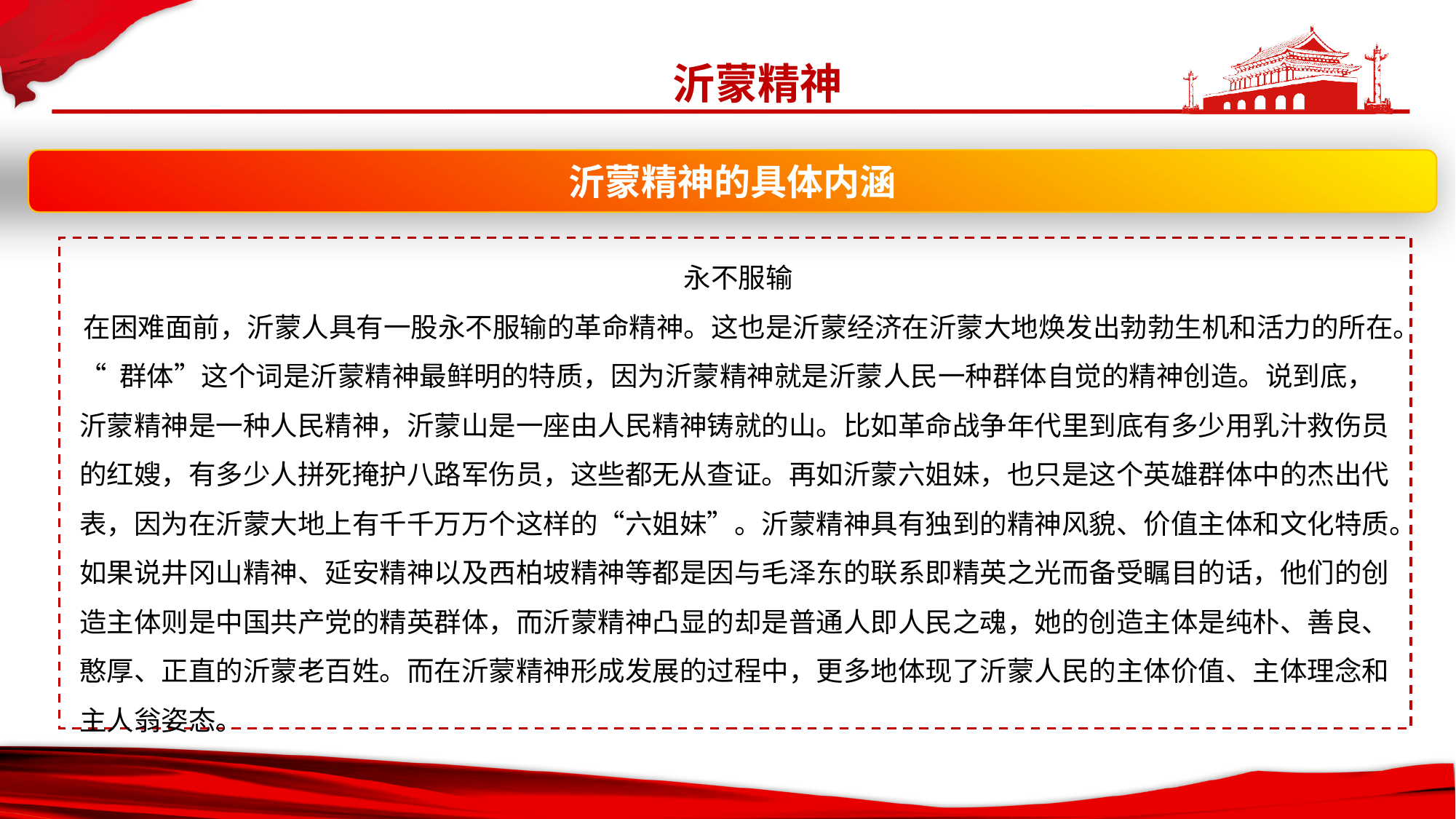

沂蒙精神
沂蒙精神的具体内涵

永不服输
在困难面前，沂蒙人具有一股永不服输的革命精神。这也是沂蒙经济在沂蒙大地焕发出勃勃生机和活力的所在。
“ 群体”这个词是沂蒙精神最鲜明的特质，因为沂蒙精神就是沂蒙人民一种群体自觉的精神创造。说到底，沂蒙精神是一种人民精神，沂蒙山是一座由人民精神铸就的山。比如革命战争年代里到底有多少用乳汁救伤员的红嫂，有多少人拼死掩护八路军伤员，这些都无从查证。再如沂蒙六姐妹，也只是这个英雄群体中的杰出代表，因为在沂蒙大地上有千千万万个这样的“六姐妹”。沂蒙精神具有独到的精神风貌、价值主体和文化特质。如果说井冈山精神、延安精神以及西柏坡精神等都是因与毛泽东的联系即精英之光而备受瞩目的话，他们的创造主体则是中国共产党的精英群体，而沂蒙精神凸显的却是普通人即人民之魂，她的创造主体是纯朴、善良、憨厚、正直的沂蒙老百姓。而在沂蒙精神形成发展的过程中，更多地体现了沂蒙人民的主体价值、主体理念和主人翁姿态。